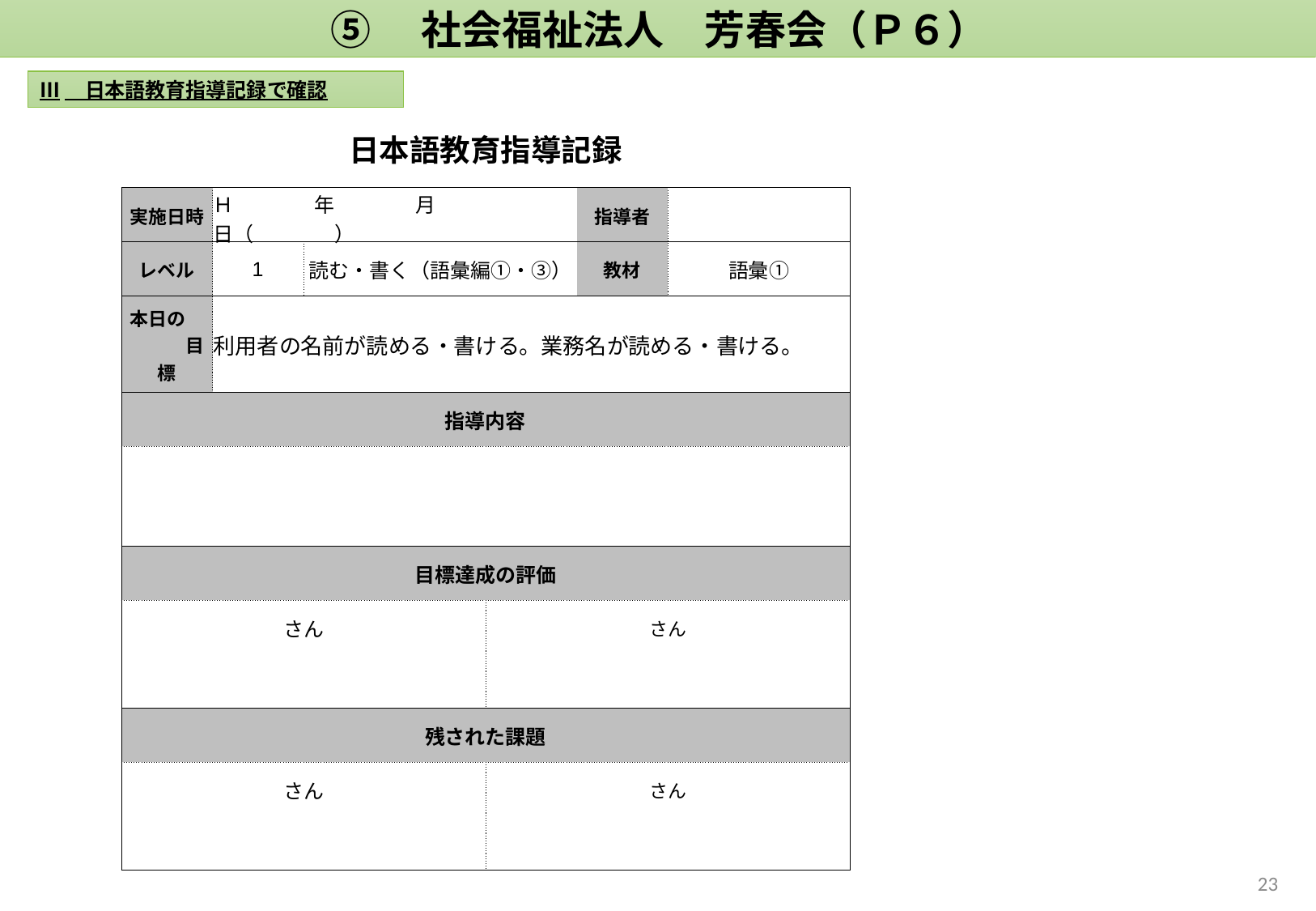

⑤　社会福祉法人　芳春会（Ｐ６）
Ⅲ　日本語教育指導記録で確認
| 日本語教育指導記録 |  |  |  |  |  |
| --- | --- | --- | --- | --- | --- |
| 実施日時 | Ｈ　　　　年　　　　月　　　　　　日（　　　　） |  |  | 指導者 |  |
| レベル | 1 | 読む・書く（語彙編①・③） |  | 教材 | 語彙① |
| 本日の　　　　目標 | 利用者の名前が読める・書ける。業務名が読める・書ける。 |  |  |  |  |
| 指導内容 |  |  |  |  |  |
|  |  |  |  |  |  |
| 目標達成の評価 |  |  |  |  |  |
| さん |  |  | さん |  |  |
|  |  |  |  |  |  |
| 残された課題 |  |  |  |  |  |
| さん |  |  | さん |  |  |
|  |  |  |  |  |  |
23